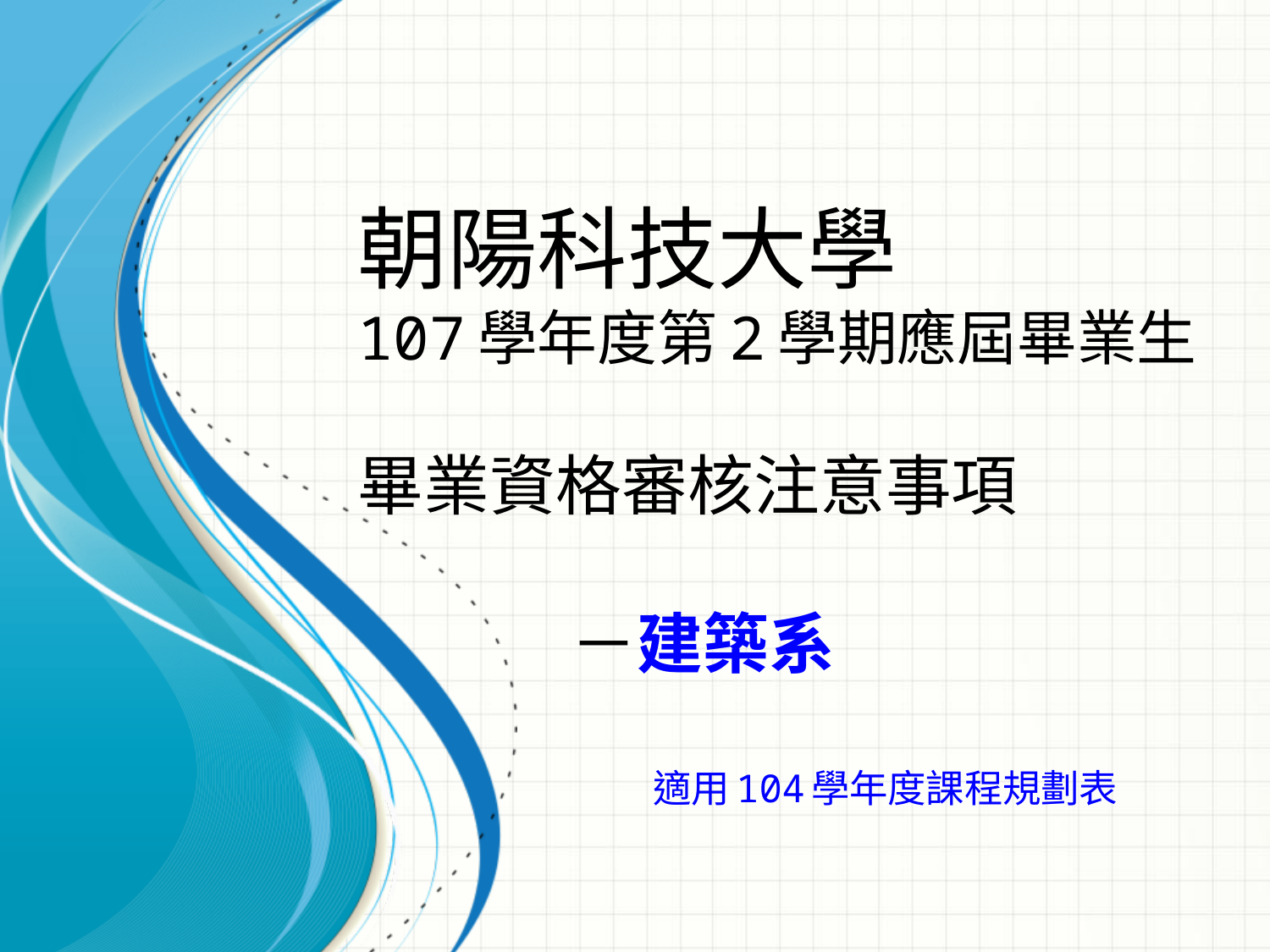

# 朝陽科技大學 107學年度第2學期應屆畢業生 畢業資格審核注意事項 　　 　－建築系
　　　適用104學年度課程規劃表